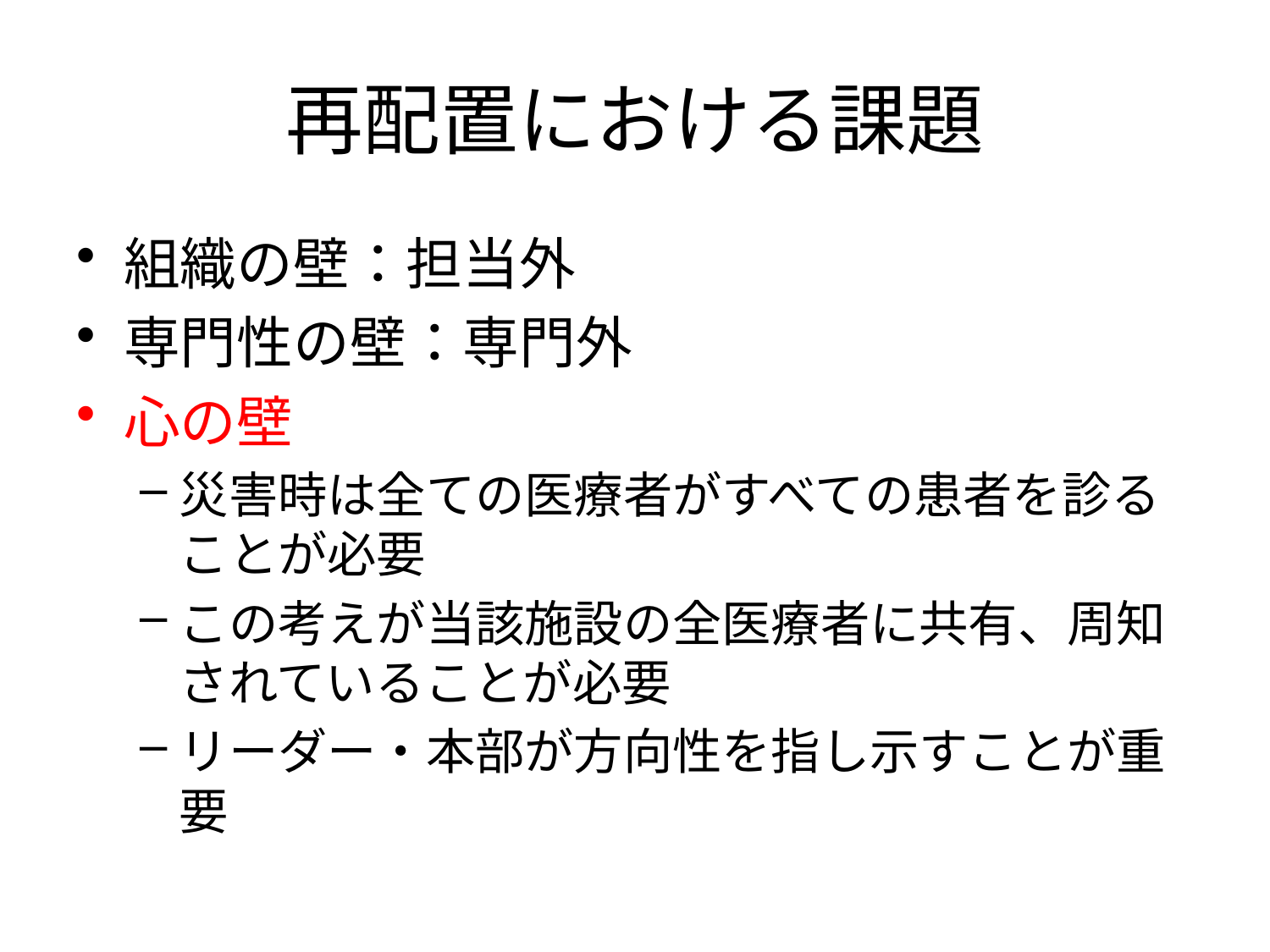

# 再配置における課題
組織の壁：担当外
専門性の壁：専門外
心の壁
災害時は全ての医療者がすべての患者を診ることが必要
この考えが当該施設の全医療者に共有、周知されていることが必要
リーダー・本部が方向性を指し示すことが重要